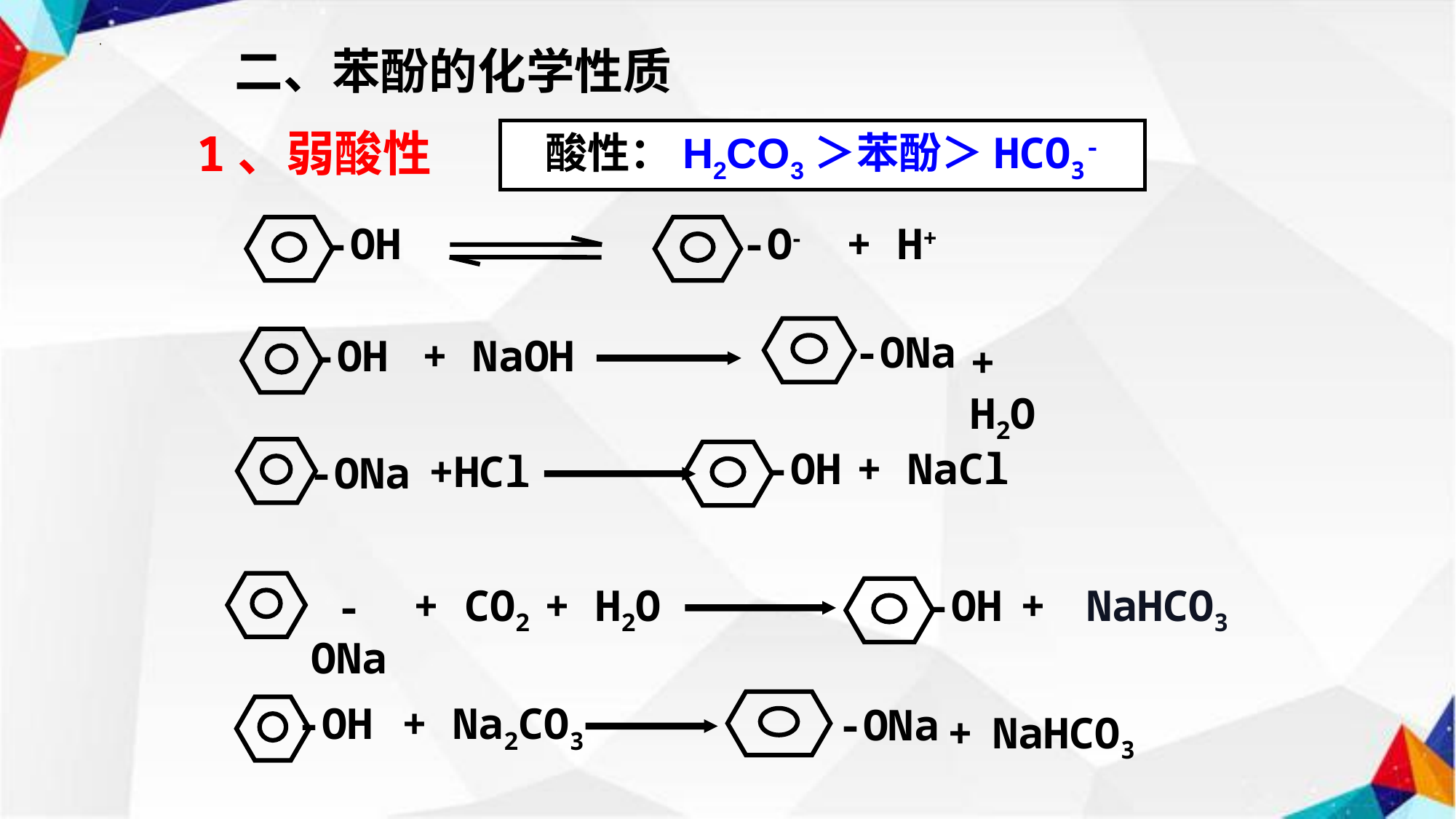

二、苯酚的化学性质
1、弱酸性
酸性：H2CO3＞苯酚＞HCO3-
-OH

-O-

+ H+

-ONa
-OH

+ NaOH

+ H2O
-OH

+ NaCl

-ONa
+HCl

-ONa
+ CO2 + H2O

-OH

+
NaHCO3
-OH

+ Na2CO3

-ONa
+
NaHCO3